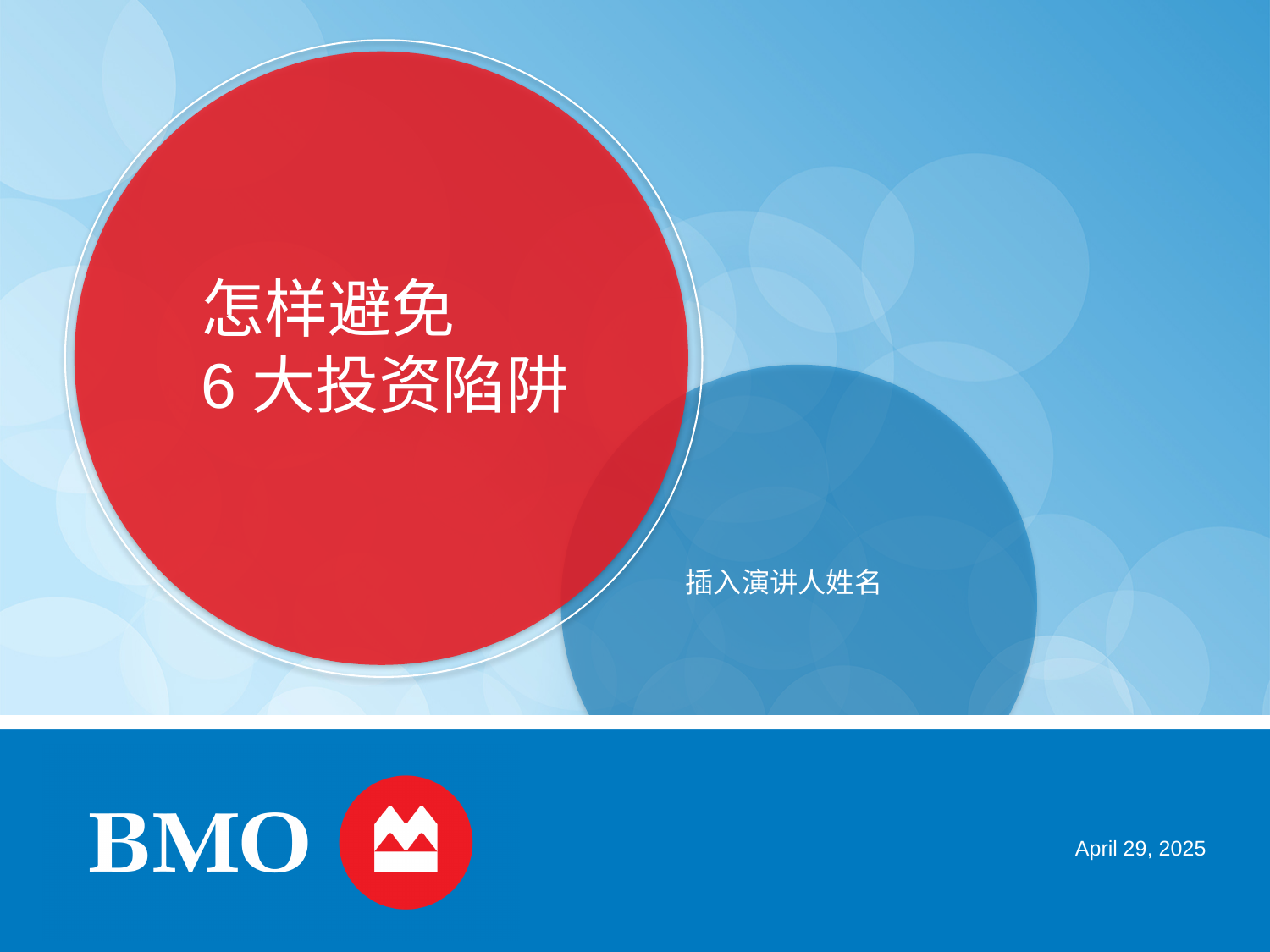

# 怎样避免 6大投资陷阱
插入演讲人姓名
April 29, 2025